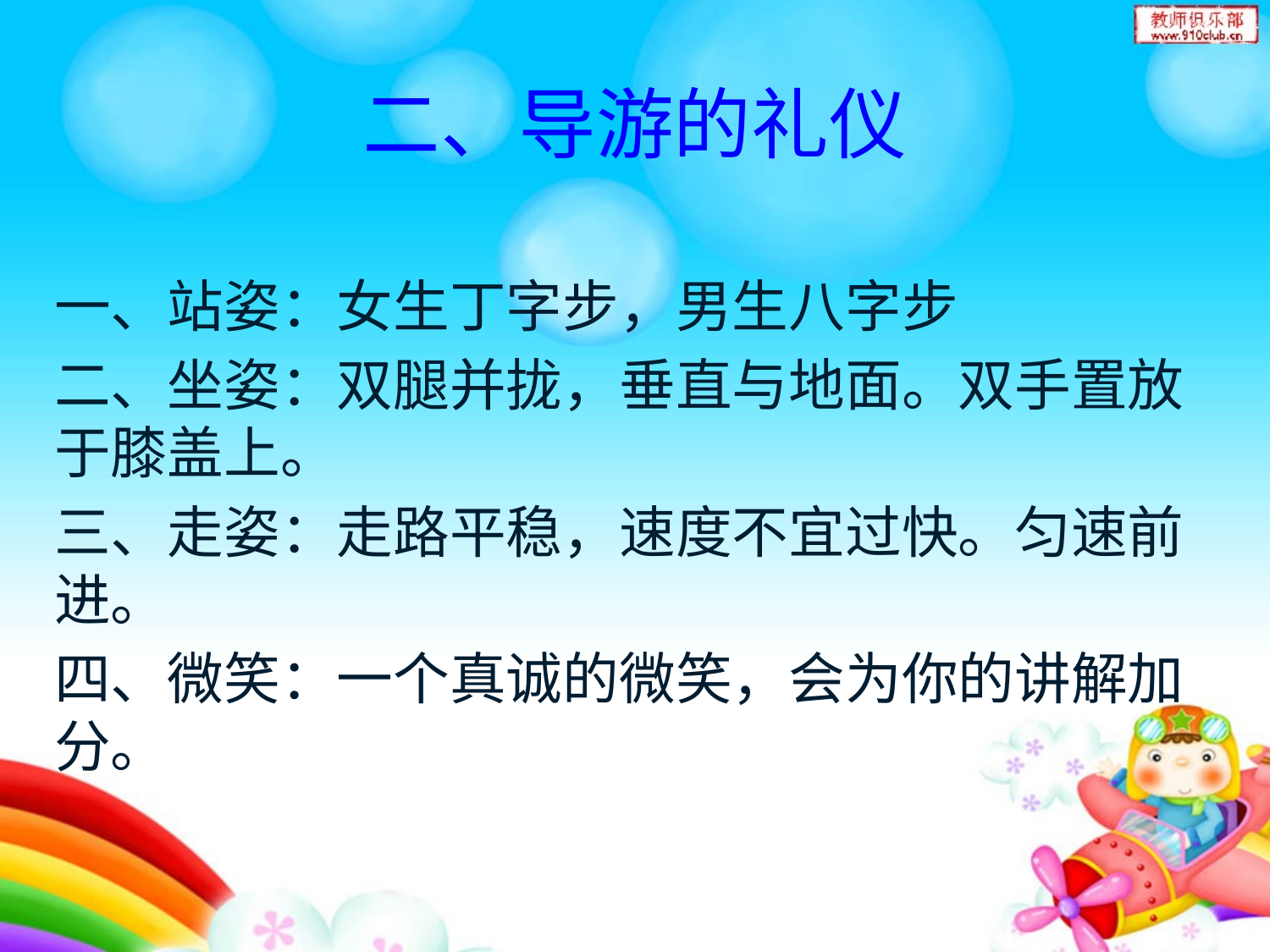

# 二、导游的礼仪
一、站姿：女生丁字步，男生八字步
二、坐姿：双腿并拢，垂直与地面。双手置放于膝盖上。
三、走姿：走路平稳，速度不宜过快。匀速前进。
四、微笑：一个真诚的微笑，会为你的讲解加分。